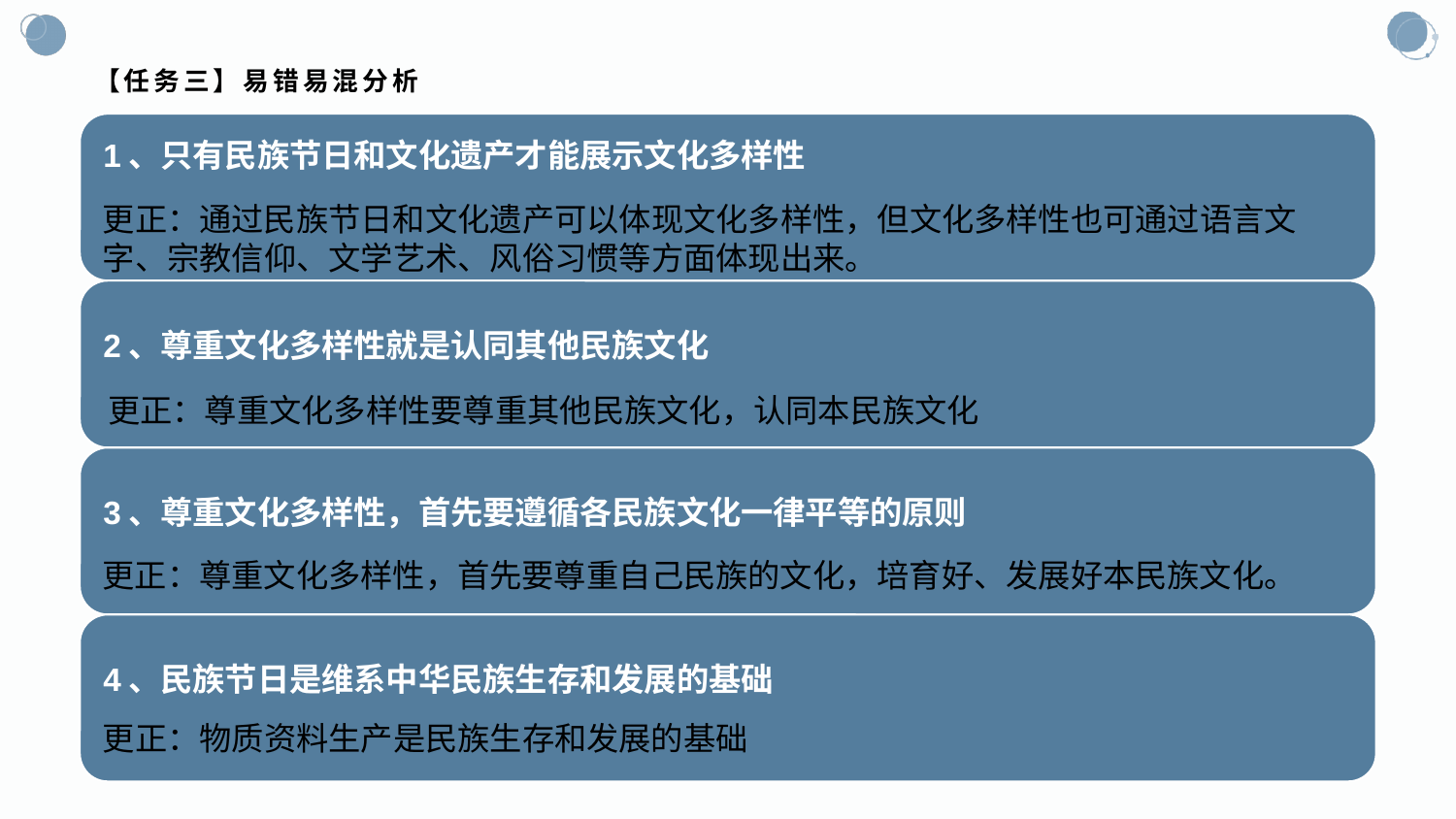

# 【任务三】易错易混分析
1、只有民族节日和文化遗产才能展示文化多样性
2、尊重文化多样性就是认同其他民族文化
3、尊重文化多样性，首先要遵循各民族文化一律平等的原则
4、民族节日是维系中华民族生存和发展的基础
更正：通过民族节日和文化遗产可以体现文化多样性，但文化多样性也可通过语言文字、宗教信仰、文学艺术、风俗习惯等方面体现出来。
更正：尊重文化多样性要尊重其他民族文化，认同本民族文化
更正：尊重文化多样性，首先要尊重自己民族的文化，培育好、发展好本民族文化。
更正：物质资料生产是民族生存和发展的基础